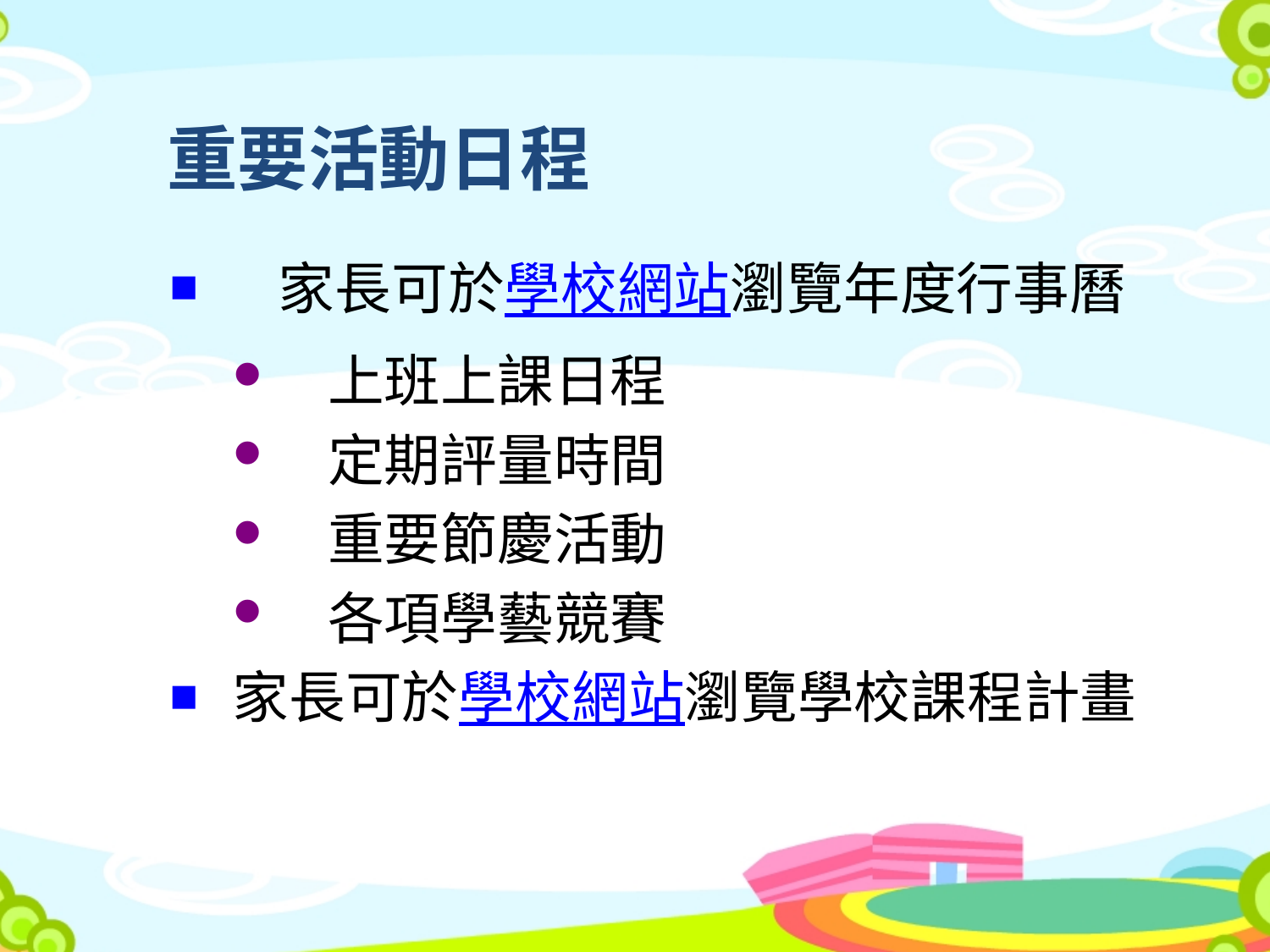

重要活動日程
家長可於學校網站瀏覽年度行事曆
上班上課日程
定期評量時間
重要節慶活動
各項學藝競賽
家長可於學校網站瀏覽學校課程計畫